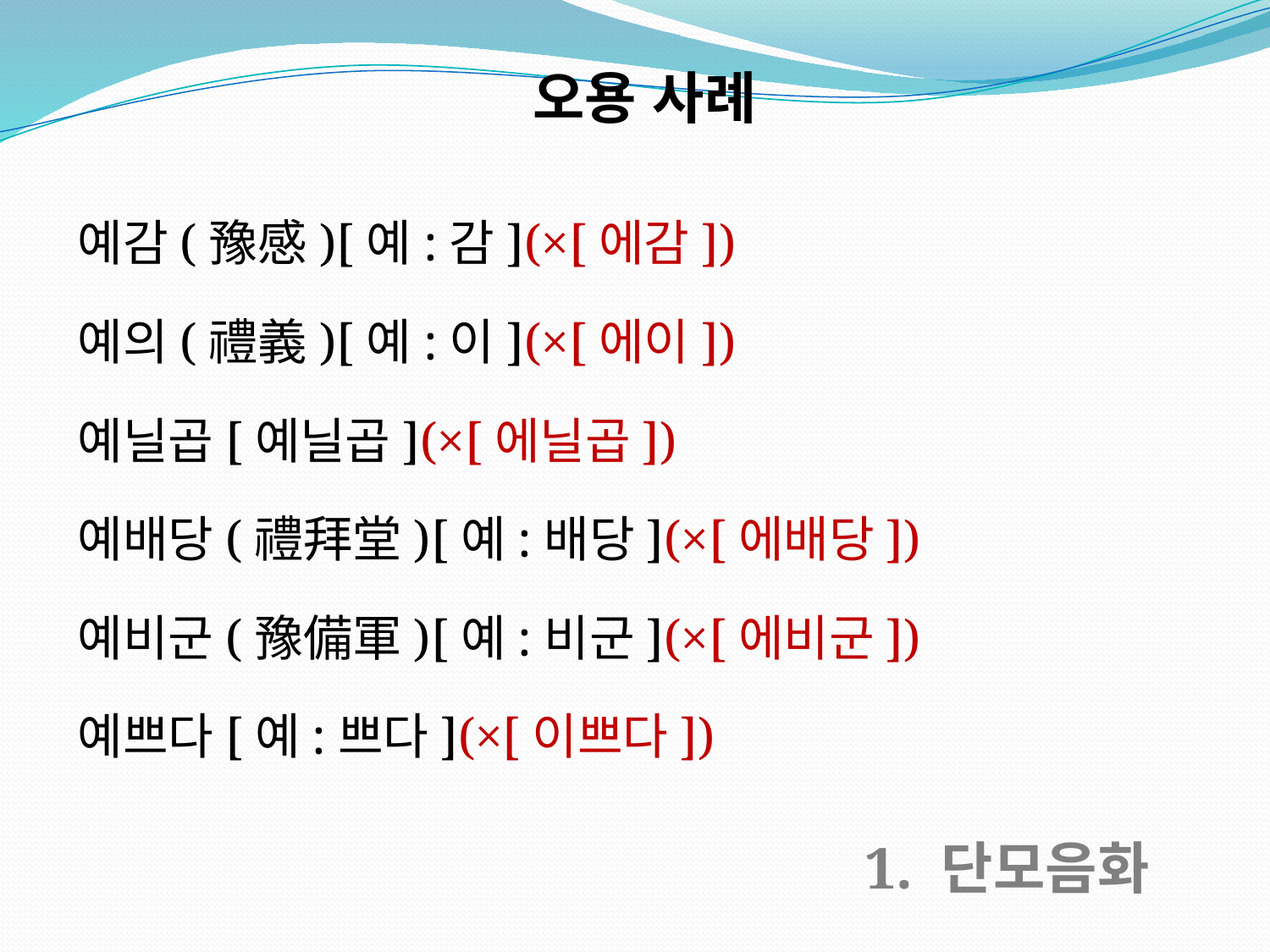

오용 사례
예감(豫感)[예:감](×[에감])
예의(禮義)[예:이](×[에이])
예닐곱[예닐곱](×[에닐곱])
예배당(禮拜堂)[예:배당](×[에배당])
예비군(豫備軍)[예:비군](×[에비군])
예쁘다[예:쁘다](×[이쁘다])
1. 단모음화